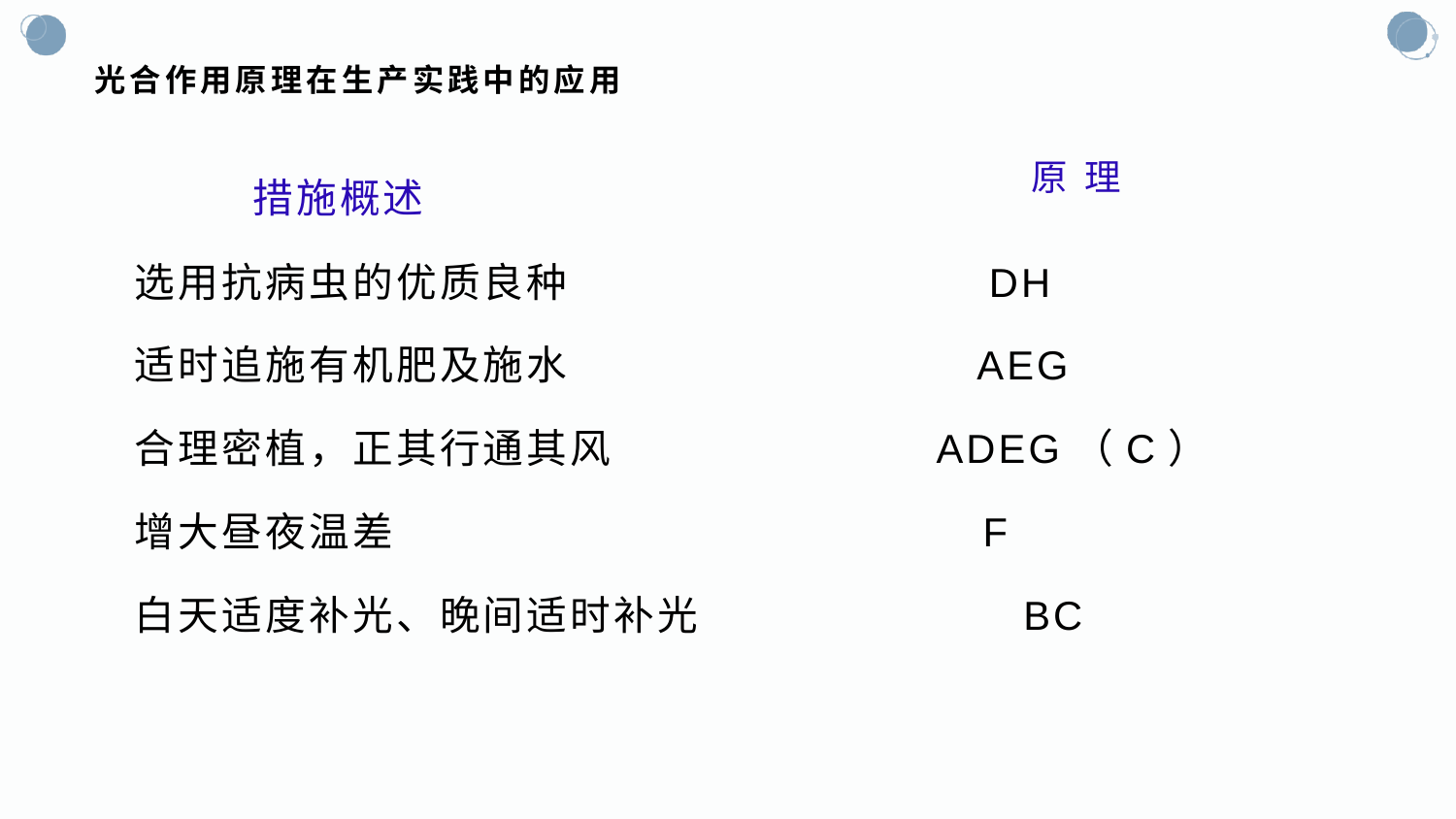

# 光合作用原理在生产实践中的应用
原  理
         措施概述
选用抗病虫的优质良种                                  DH
适时追施有机肥及施水                                 AEG
合理密植，正其行通其风                          ADEG（C）
增大昼夜温差                                                F
白天适度补光、晚间适时补光                          BC